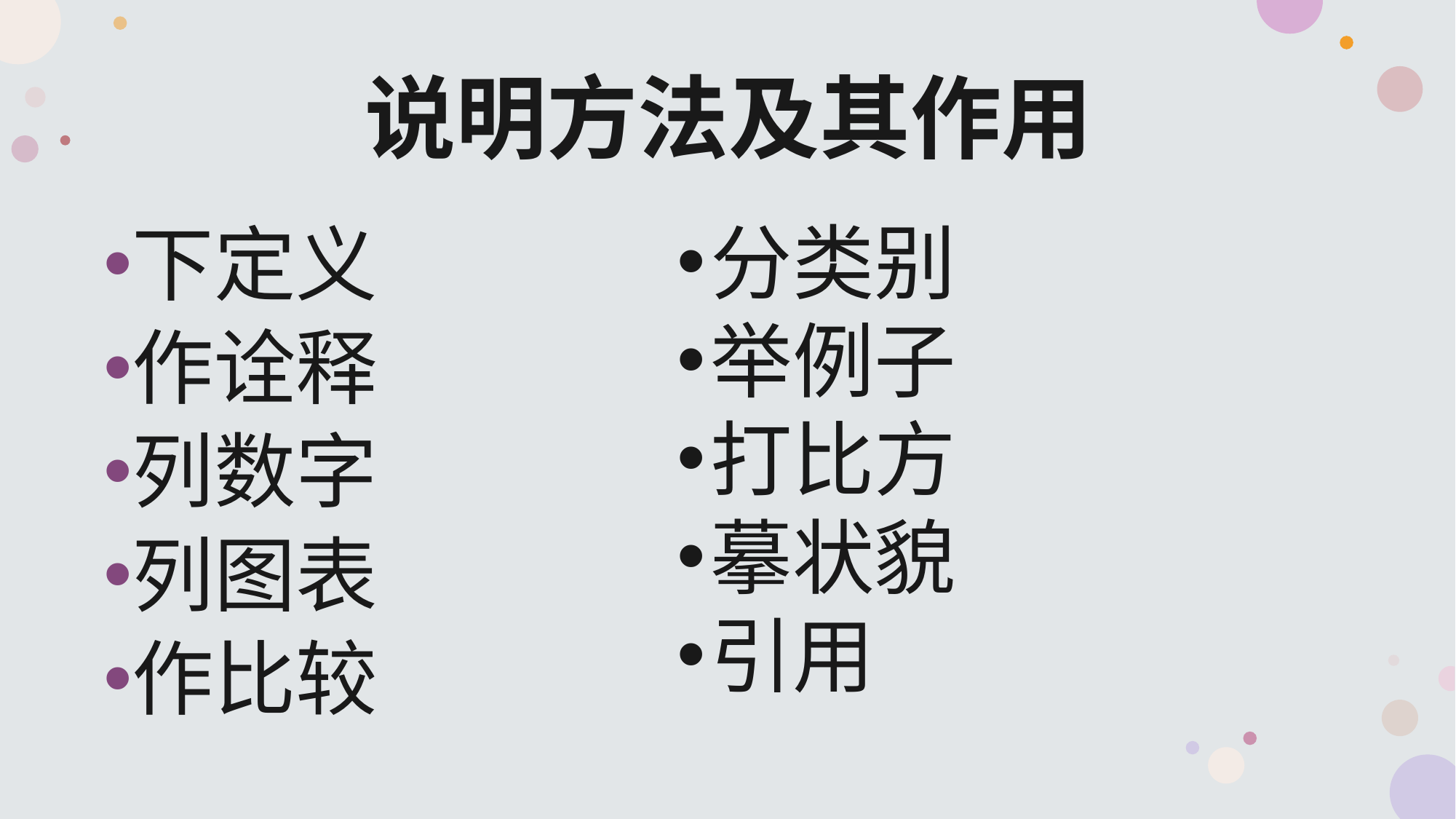

# 说明方法及其作用
分类别
举例子
打比方
摹状貌
引用

下定义
作诠释
列数字
列图表
作比较